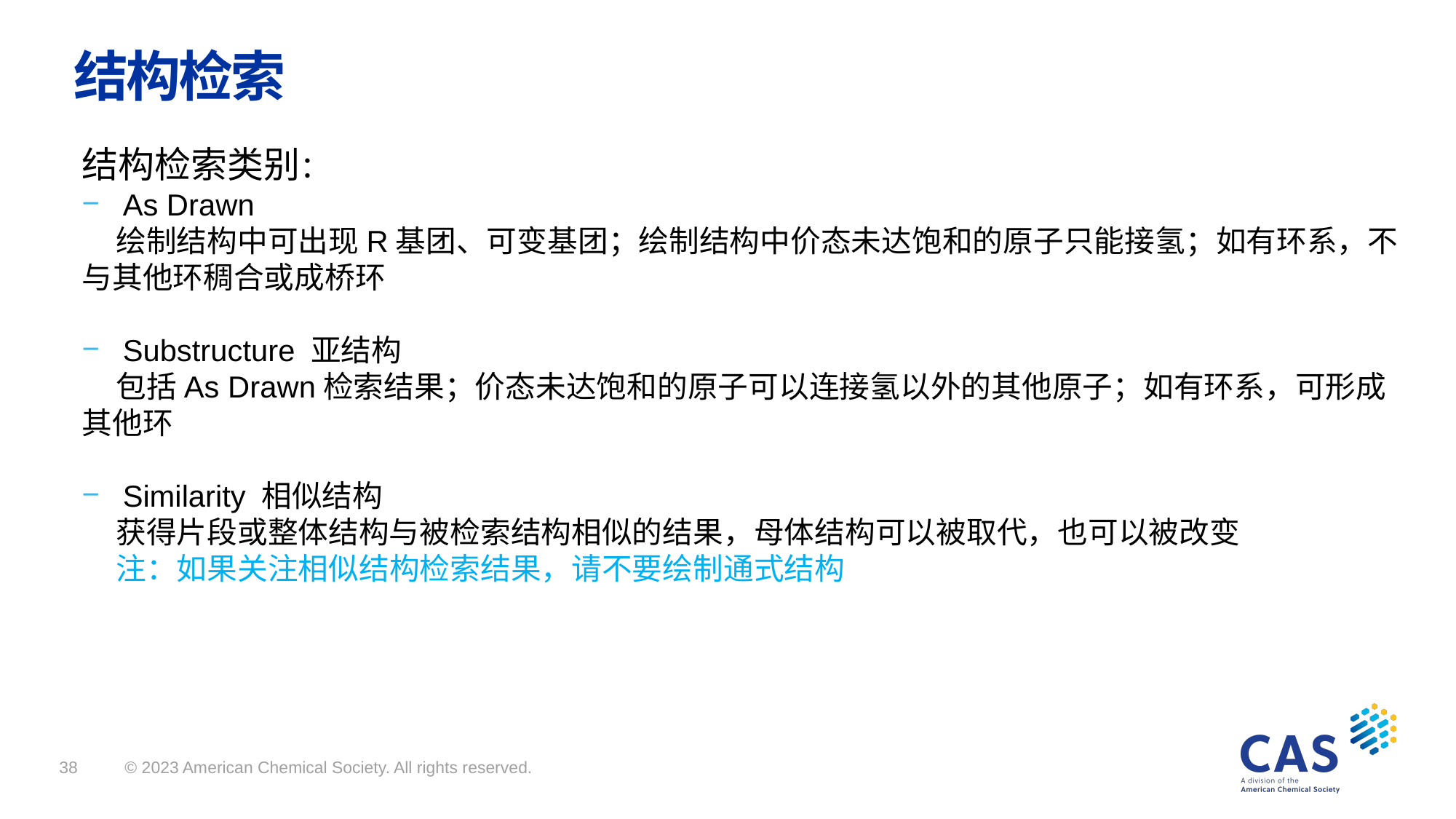

# 结构检索
结构检索类别：
As Drawn
    绘制结构中可出现R基团、可变基团；绘制结构中价态未达饱和的原子只能接氢；如有环系，不与其他环稠合或成桥环

Substructure 亚结构
    包括As Drawn检索结果；价态未达饱和的原子可以连接氢以外的其他原子；如有环系，可形成其他环

Similarity 相似结构
    获得片段或整体结构与被检索结构相似的结果，母体结构可以被取代，也可以被改变
    注：如果关注相似结构检索结果，请不要绘制通式结构

© 2023 American Chemical Society. All rights reserved.
38